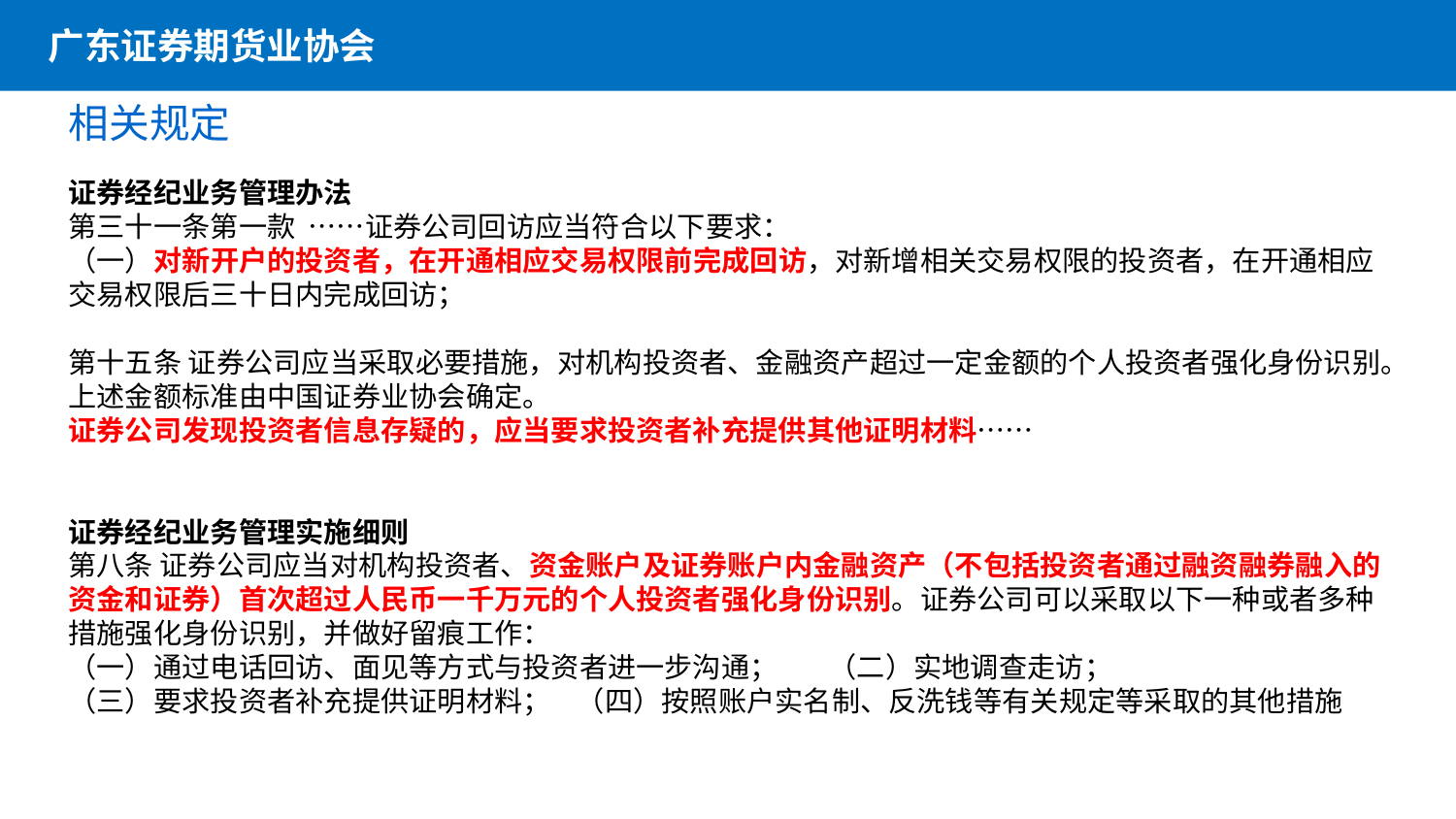

广东证券期货业协会
相关规定

证券经纪业务管理办法
第三十一条第一款  ……证券公司回访应当符合以下要求：
（一）对新开户的投资者，在开通相应交易权限前完成回访，对新增相关交易权限的投资者，在开通相应交易权限后三十日内完成回访；

第十五条 证券公司应当采取必要措施，对机构投资者、金融资产超过一定金额的个人投资者强化身份识别。上述金额标准由中国证券业协会确定。
证券公司发现投资者信息存疑的，应当要求投资者补充提供其他证明材料……

证券经纪业务管理实施细则
第八条 证券公司应当对机构投资者、资金账户及证券账户内金融资产（不包括投资者通过融资融券融入的资金和证券）首次超过人民币一千万元的个人投资者强化身份识别。证券公司可以采取以下一种或者多种措施强化身份识别，并做好留痕工作：
（一）通过电话回访、面见等方式与投资者进一步沟通；        （二）实地调查走访；
（三）要求投资者补充提供证明材料；    （四）按照账户实名制、反洗钱等有关规定等采取的其他措施